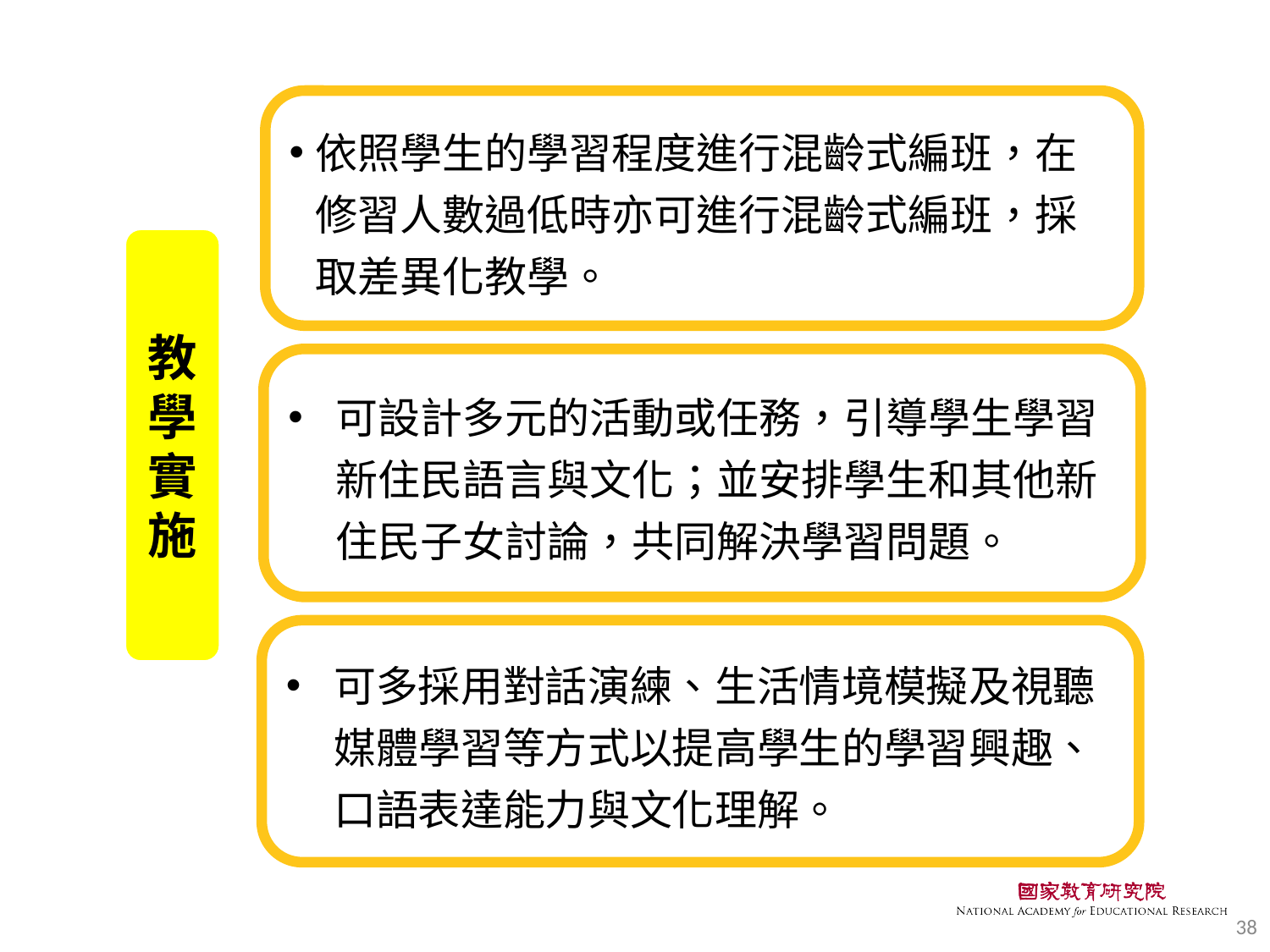

依照學生的學習程度進行混齡式編班，在修習人數過低時亦可進行混齡式編班，採取差異化教學。
教
學
實
施
可設計多元的活動或任務，引導學生學習新住民語言與文化；並安排學生和其他新住民子女討論，共同解決學習問題。
可多採用對話演練、生活情境模擬及視聽媒體學習等方式以提高學生的學習興趣、口語表達能力與文化理解。
38